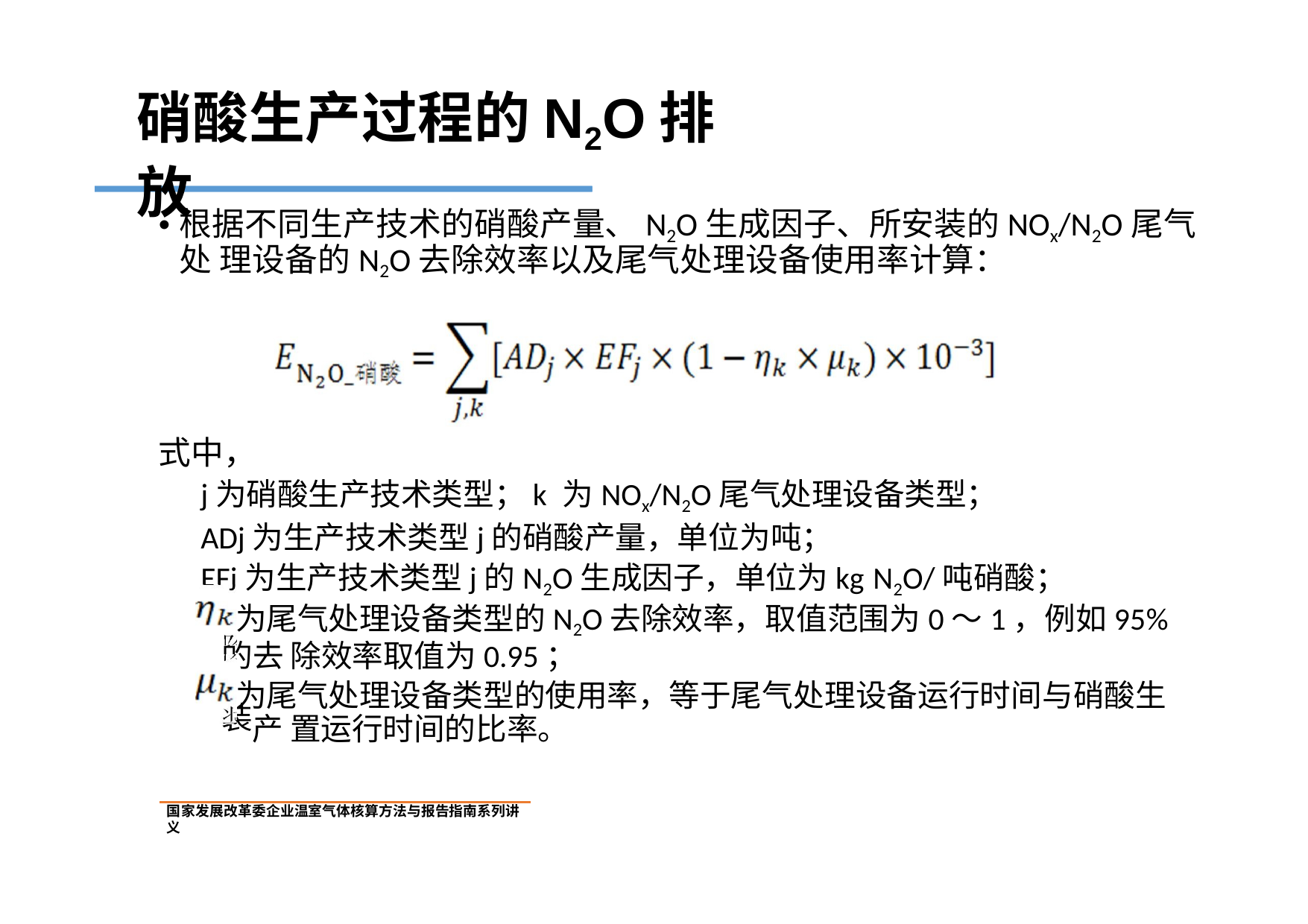

# 硝酸生产过程的N2O排放

根据不同生产技术的硝酸产量、N2O生成因子、所安装的NOx/N2O尾气处 理设备的N2O去除效率以及尾气处理设备使用率计算：

式中，
j为硝酸生产技术类型；k 为NOx/N2O尾气处理设备类型；
ADj为生产技术类型j的硝酸产量，单位为吨；
EFj为生产技术类型j的N2O生成因子，单位为kg N2O/吨硝酸；
为尾气处理设备类型的N2O去除效率，取值范围为0～1，例如95%的去 除效率取值为0.95；
为尾气处理设备类型的使用率，等于尾气处理设备运行时间与硝酸生产 置运行时间的比率。

装
国家发展改革委企业温室气体核算方法与报告指南系列讲义